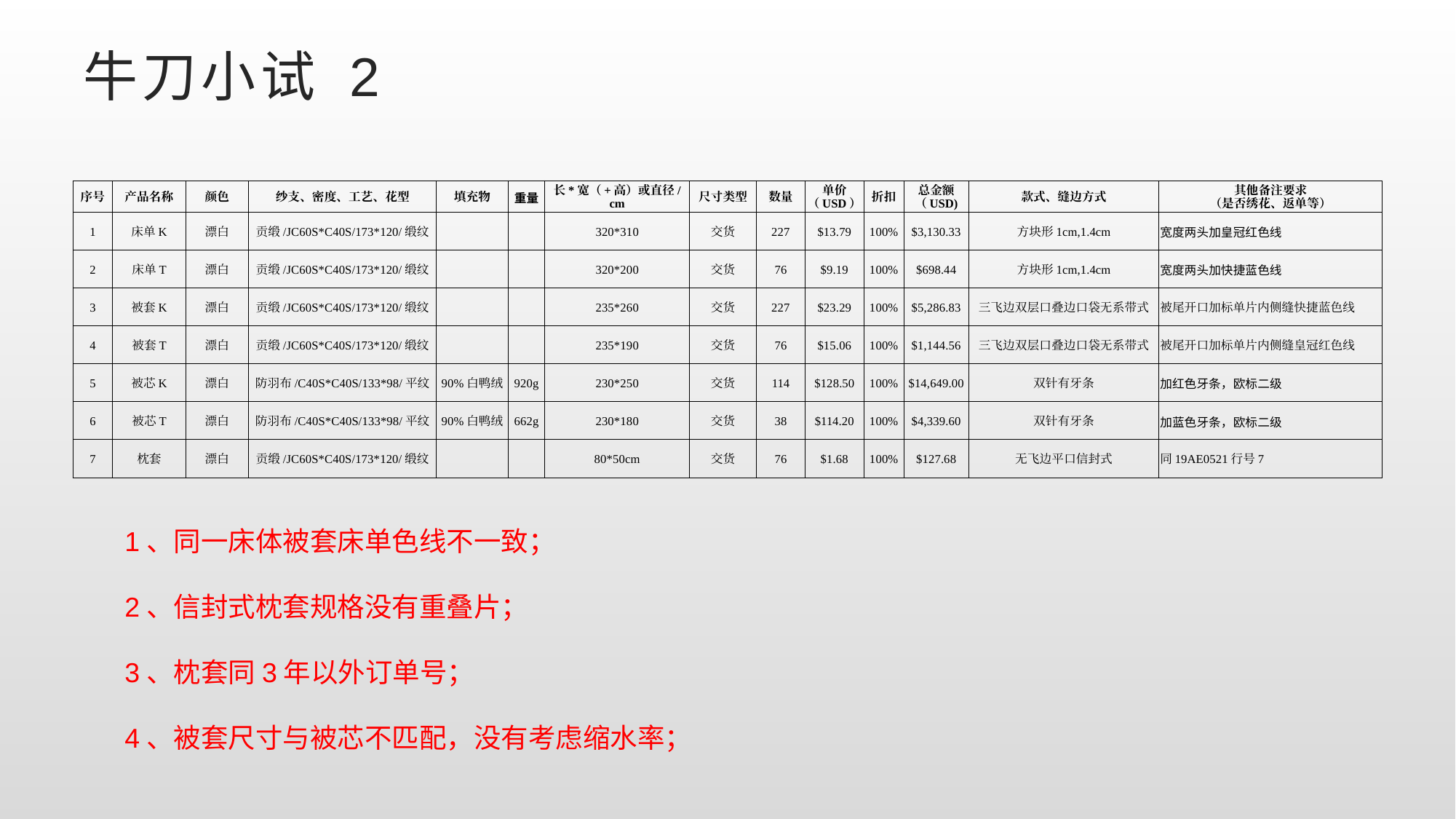

# 牛刀小试 2
| 序号 | 产品名称 | 颜色 | 纱支、密度、工艺、花型 | 填充物 | 重量 | 长\*宽（+高）或直径/cm | 尺寸类型 | 数量 | 单价 （USD） | 折扣 | 总金额 （USD) | 款式、缝边方式 | 其他备注要求 （是否绣花、返单等） |
| --- | --- | --- | --- | --- | --- | --- | --- | --- | --- | --- | --- | --- | --- |
| 1 | 床单K | 漂白 | 贡缎/JC60S\*C40S/173\*120/缎纹 |  |  | 320\*310 | 交货 | 227 | $13.79 | 100% | $3,130.33 | 方块形1cm,1.4cm | 宽度两头加皇冠红色线 |
| 2 | 床单T | 漂白 | 贡缎/JC60S\*C40S/173\*120/缎纹 |  |  | 320\*200 | 交货 | 76 | $9.19 | 100% | $698.44 | 方块形1cm,1.4cm | 宽度两头加快捷蓝色线 |
| 3 | 被套K | 漂白 | 贡缎/JC60S\*C40S/173\*120/缎纹 |  |  | 235\*260 | 交货 | 227 | $23.29 | 100% | $5,286.83 | 三飞边双层口叠边口袋无系带式 | 被尾开口加标单片内侧缝快捷蓝色线 |
| 4 | 被套T | 漂白 | 贡缎/JC60S\*C40S/173\*120/缎纹 |  |  | 235\*190 | 交货 | 76 | $15.06 | 100% | $1,144.56 | 三飞边双层口叠边口袋无系带式 | 被尾开口加标单片内侧缝皇冠红色线 |
| 5 | 被芯K | 漂白 | 防羽布/C40S\*C40S/133\*98/平纹 | 90%白鸭绒 | 920g | 230\*250 | 交货 | 114 | $128.50 | 100% | $14,649.00 | 双针有牙条 | 加红色牙条，欧标二级 |
| 6 | 被芯T | 漂白 | 防羽布/C40S\*C40S/133\*98/平纹 | 90%白鸭绒 | 662g | 230\*180 | 交货 | 38 | $114.20 | 100% | $4,339.60 | 双针有牙条 | 加蓝色牙条，欧标二级 |
| 7 | 枕套 | 漂白 | 贡缎/JC60S\*C40S/173\*120/缎纹 |  |  | 80\*50cm | 交货 | 76 | $1.68 | 100% | $127.68 | 无飞边平口信封式 | 同19AE0521行号7 |
1、同一床体被套床单色线不一致；

2、信封式枕套规格没有重叠片；

3、枕套同3年以外订单号；

4、被套尺寸与被芯不匹配，没有考虑缩水率；
25